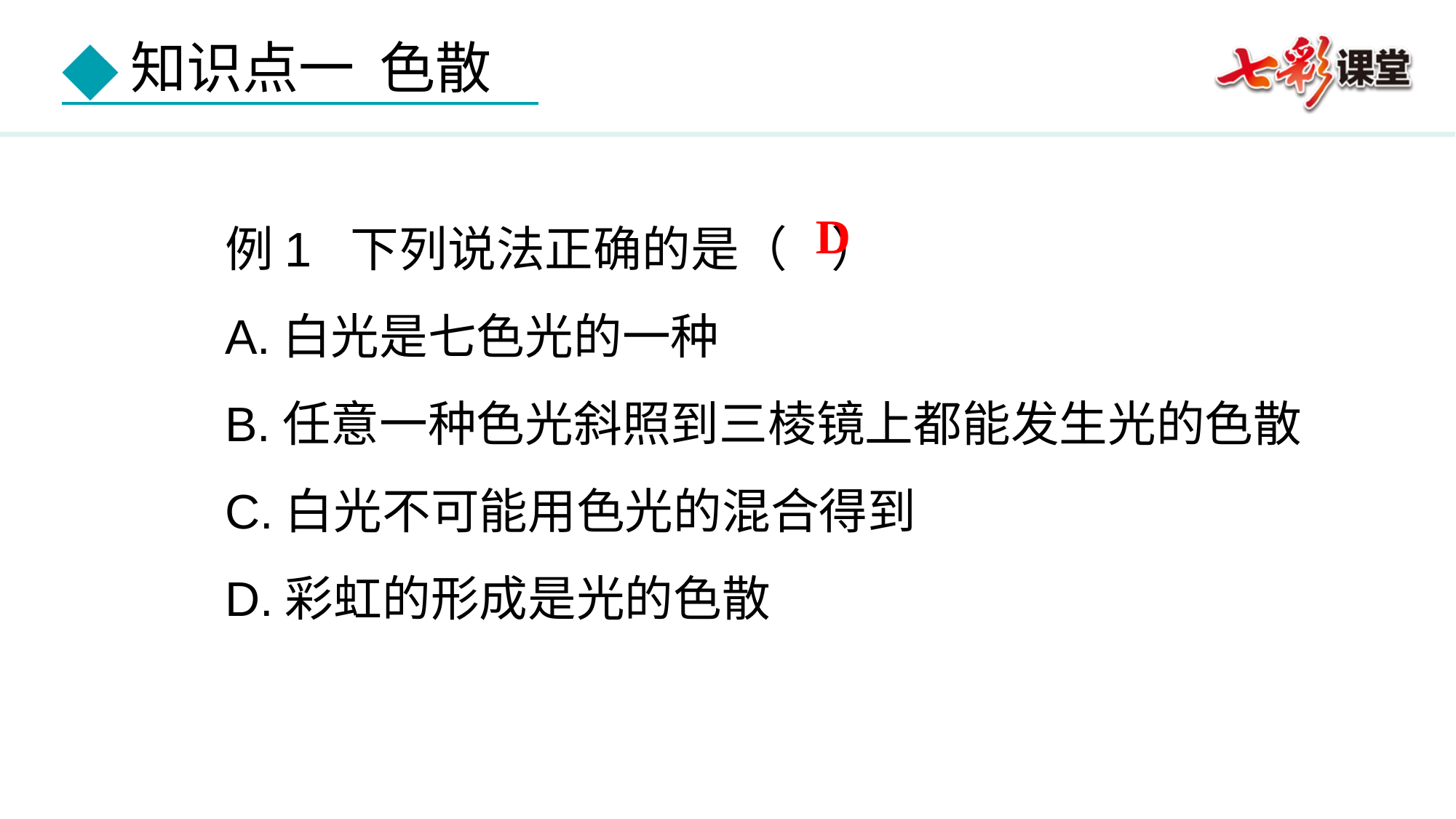

例1  下列说法正确的是（    ）
A.白光是七色光的一种
B.任意一种色光斜照到三棱镜上都能发生光的色散
C.白光不可能用色光的混合得到
D.彩虹的形成是光的色散
D